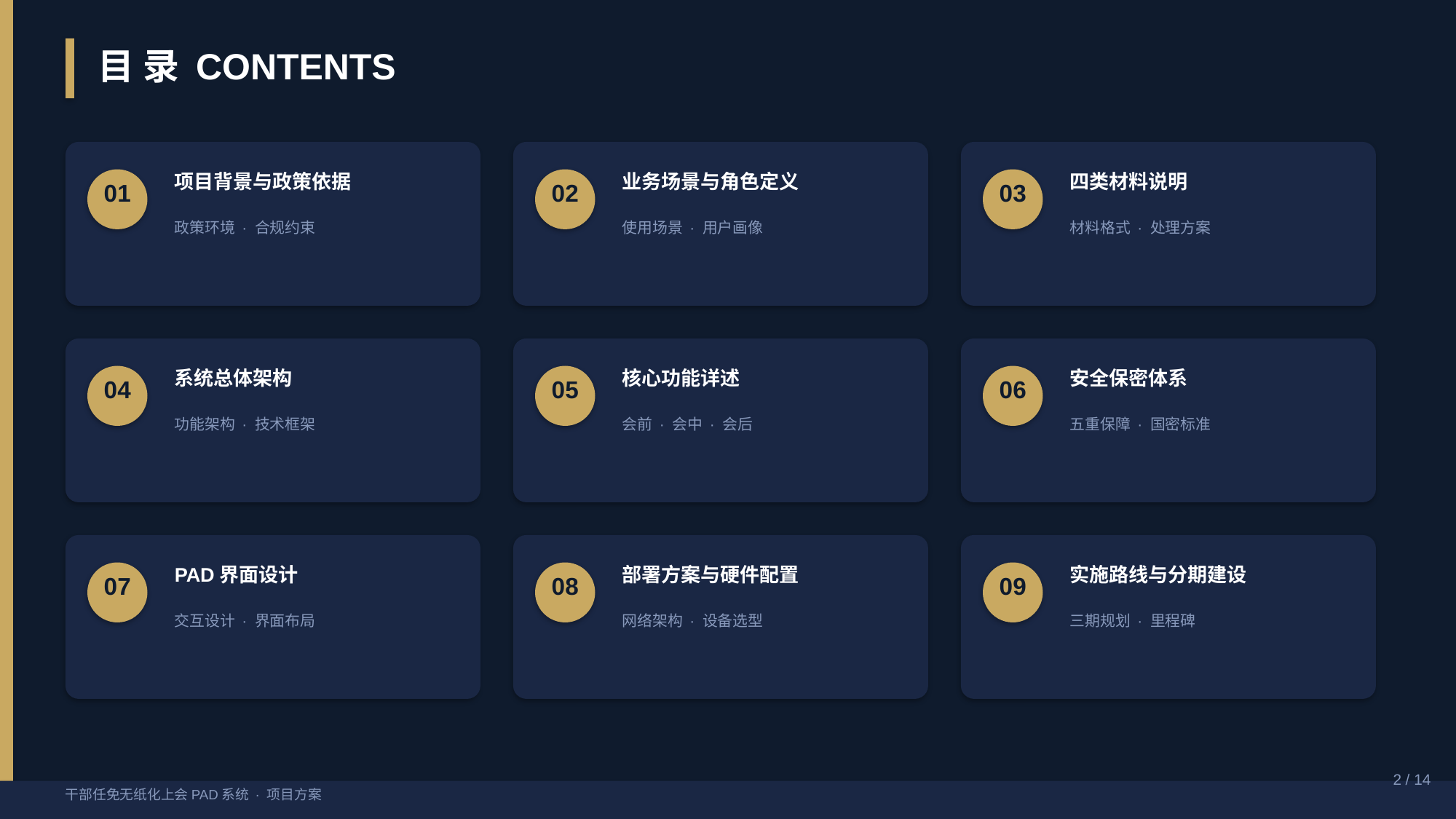

目 录 CONTENTS

项目背景与政策依据
业务场景与角色定义
四类材料说明

01
02
03
政策环境 · 合规约束
使用场景 · 用户画像
材料格式 · 处理方案

系统总体架构
核心功能详述
安全保密体系

04
05
06
功能架构 · 技术框架
会前 · 会中 · 会后
五重保障 · 国密标准

PAD界面设计
部署方案与硬件配置
实施路线与分期建设

07
08
09
交互设计 · 界面布局
网络架构 · 设备选型
三期规划 · 里程碑
2 / 14

干部任免无纸化上会PAD系统 · 项目方案